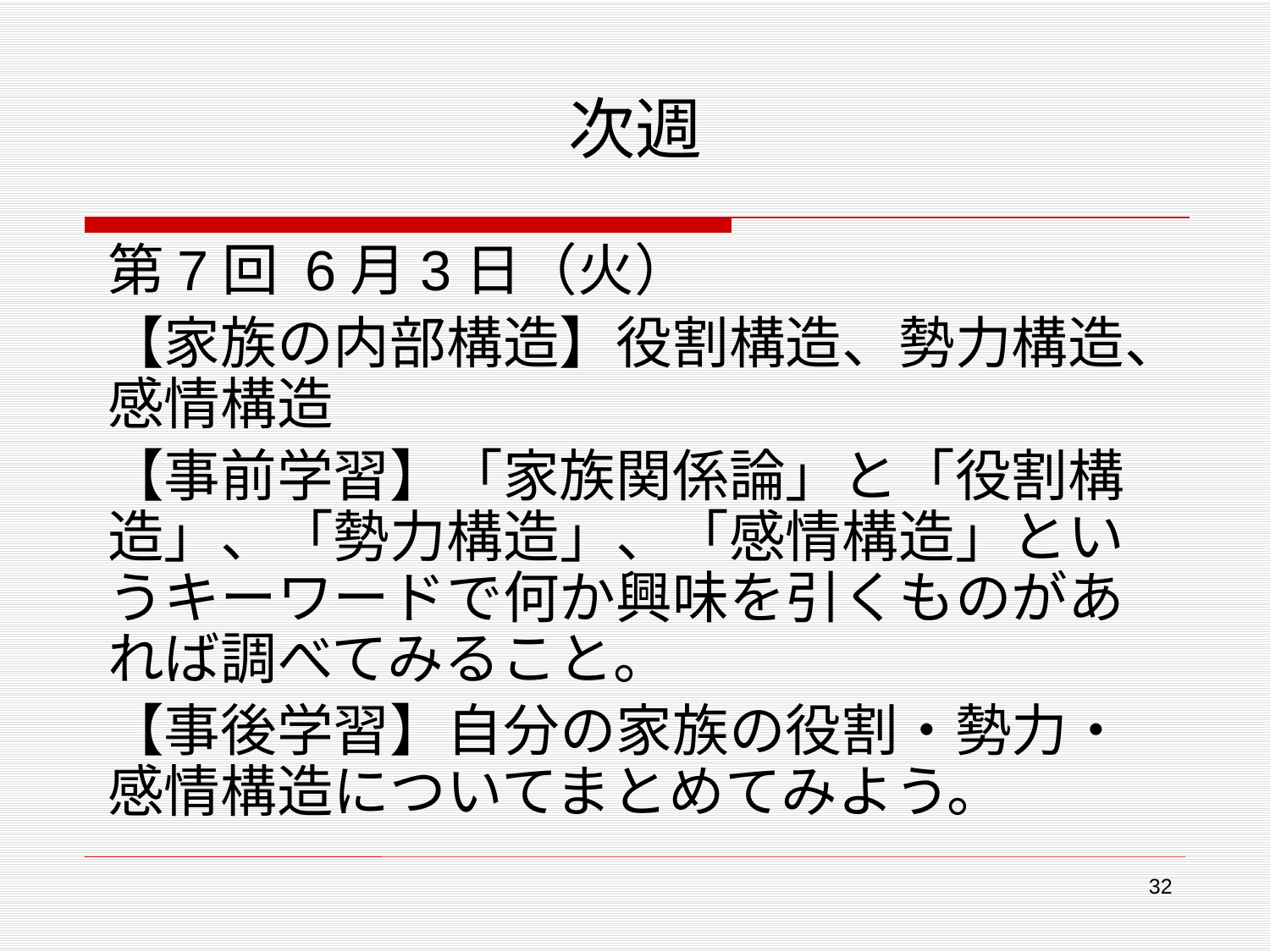

# 次週
第7回 6月3日（火）
【家族の内部構造】役割構造、勢力構造、感情構造
【事前学習】「家族関係論」と「役割構造」、「勢力構造」、「感情構造」というキーワードで何か興味を引くものがあれば調べてみること。
【事後学習】自分の家族の役割・勢力・感情構造についてまとめてみよう。

32